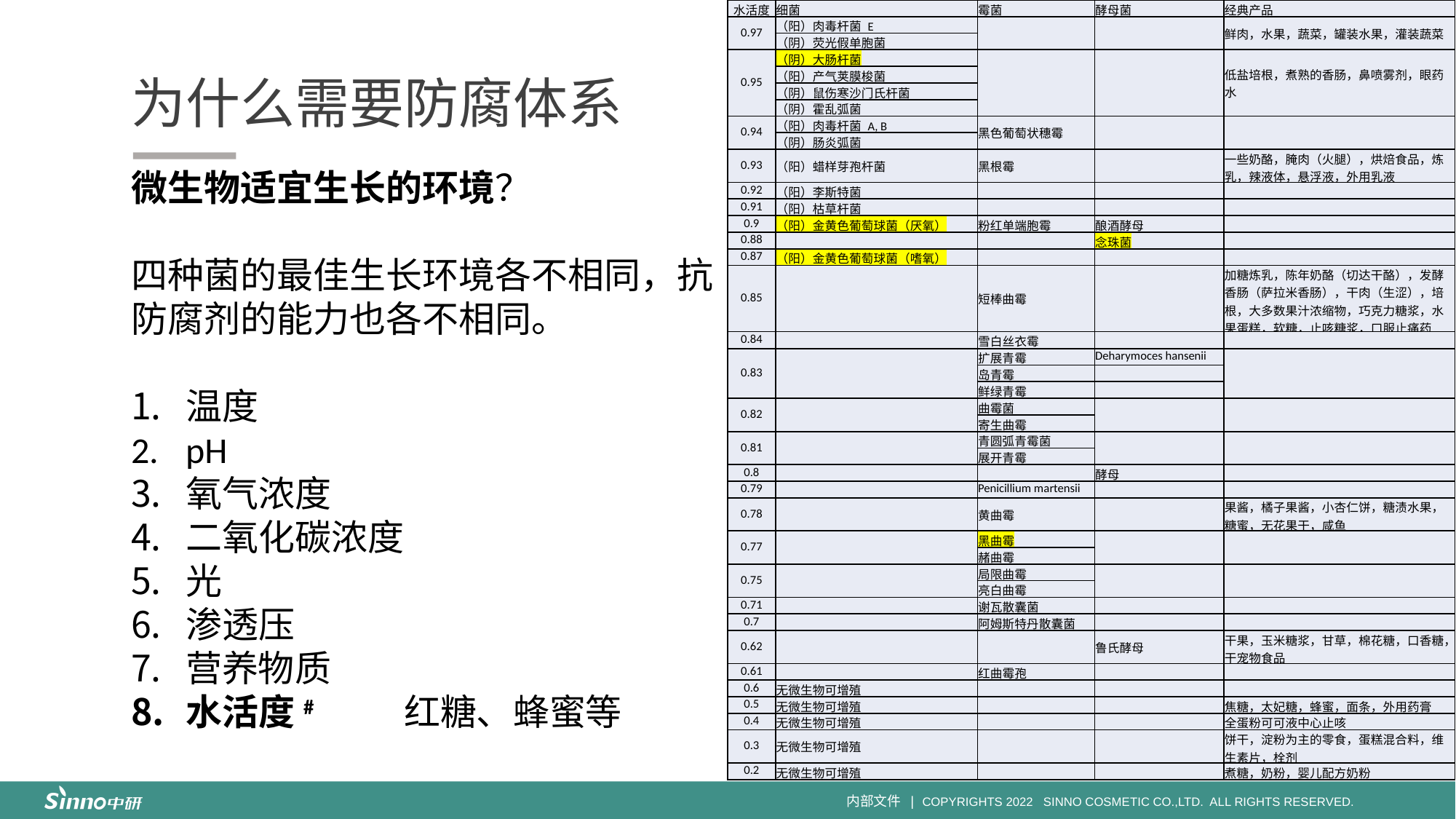

| 水活度 | 细菌 | 霉菌 | 酵母菌 | 经典产品 |
| --- | --- | --- | --- | --- |
| 0.97 | （阳）肉毒杆菌 E |  |  | 鲜肉，水果，蔬菜，罐装水果，灌装蔬菜 |
|  | （阴）荧光假单胞菌 |  |  |  |
| 0.95 | （阴）大肠杆菌 |  |  | 低盐培根，煮熟的香肠，鼻喷雾剂，眼药水 |
|  | （阳）产气荚膜梭菌 |  |  |  |
|  | （阴）鼠伤寒沙门氏杆菌 |  |  |  |
|  | （阴）霍乱弧菌 |  |  |  |
| 0.94 | （阳）肉毒杆菌 A, B | 黑色葡萄状穗霉 |  |  |
|  | （阴）肠炎弧菌 |  |  |  |
| 0.93 | （阳）蜡样芽孢杆菌 | 黑根霉 |  | 一些奶酪，腌肉（火腿），烘焙食品，炼乳，辣液体，悬浮液，外用乳液 |
| 0.92 | （阳）李斯特菌 |  |  |  |
| 0.91 | （阳）枯草杆菌 |  |  |  |
| 0.9 | （阳）金黄色葡萄球菌（厌氧） | 粉红单端胞霉 | 酿酒酵母 |  |
| 0.88 |  |  | 念珠菌 |  |
| 0.87 | （阳）金黄色葡萄球菌（嗜氧） |  |  |  |
| 0.85 |  | 短棒曲霉 |  | 加糖炼乳，陈年奶酪（切达干酪），发酵香肠（萨拉米香肠），干肉（生涩），培根，大多数果汁浓缩物，巧克力糖浆，水果蛋糕，软糖，止咳糖浆，口服止痛药 |
| 0.84 |  | 雪白丝衣霉 |  |  |
| 0.83 |  | 扩展青霉 | Deharymoces hansenii |  |
|  |  | 岛青霉 |  |  |
|  |  | 鲜绿青霉 |  |  |
| 0.82 |  | 曲霉菌 |  |  |
|  |  | 寄生曲霉 |  |  |
| 0.81 |  | 青圆弧青霉菌 |  |  |
|  |  | 展开青霉 |  |  |
| 0.8 |  |  | 酵母 |  |
| 0.79 |  | Penicillium martensii |  |  |
| 0.78 |  | 黄曲霉 |  | 果酱，橘子果酱，小杏仁饼，糖渍水果，糖蜜，无花果干，咸鱼 |
| 0.77 |  | 黑曲霉 |  |  |
|  |  | 赭曲霉 |  |  |
| 0.75 |  | 局限曲霉 |  |  |
|  |  | 亮白曲霉 |  |  |
| 0.71 |  | 谢瓦散囊菌 |  |  |
| 0.7 |  | 阿姆斯特丹散囊菌 |  |  |
| 0.62 |  |  | 鲁氏酵母 | 干果，玉米糖浆，甘草，棉花糖，口香糖，干宠物食品 |
| 0.61 |  | 红曲霉孢 |  |  |
| 0.6 | 无微生物可增殖 |  |  |  |
| 0.5 | 无微生物可增殖 |  |  | 焦糖，太妃糖，蜂蜜，面条，外用药膏 |
| 0.4 | 无微生物可增殖 |  |  | 全蛋粉可可液中心止咳 |
| 0.3 | 无微生物可增殖 |  |  | 饼干，淀粉为主的零食，蛋糕混合料，维生素片，栓剂 |
| 0.2 | 无微生物可增殖 |  |  | 煮糖，奶粉，婴儿配方奶粉 |
为什么需要防腐体系
微生物适宜生长的环境？

四种菌的最佳生长环境各不相同，抗防腐剂的能力也各不相同。

温度
pH
氧气浓度
二氧化碳浓度
光
渗透压
营养物质
水活度#	红糖、蜂蜜等